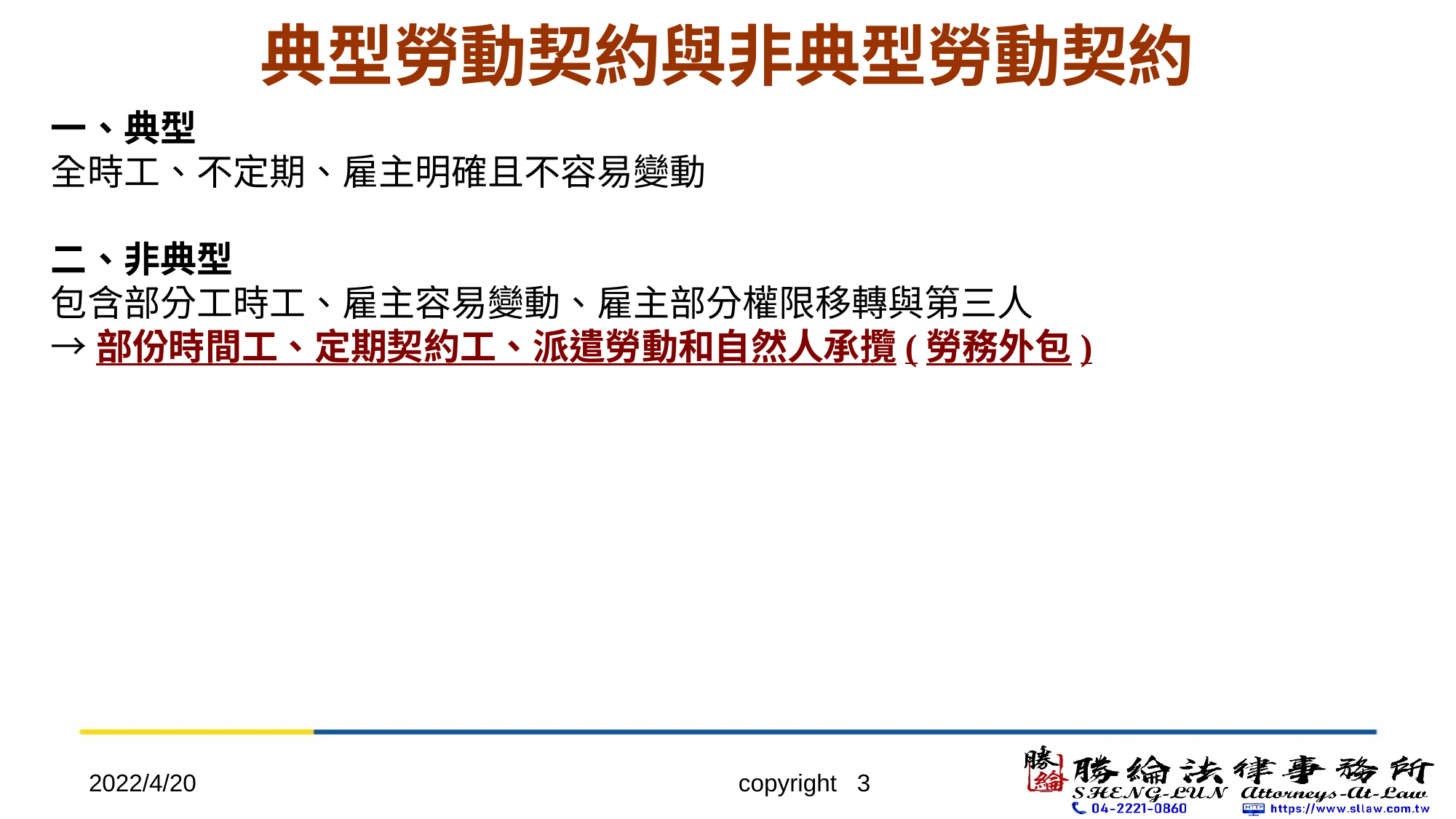

# 典型勞動契約與非典型勞動契約
一、典型
全時工、不定期、雇主明確且不容易變動

二、非典型
包含部分工時工、雇主容易變動、雇主部分權限移轉與第三人
→部份時間工、定期契約工、派遣勞動和自然人承攬(勞務外包)
2022/4/20
copyright   3